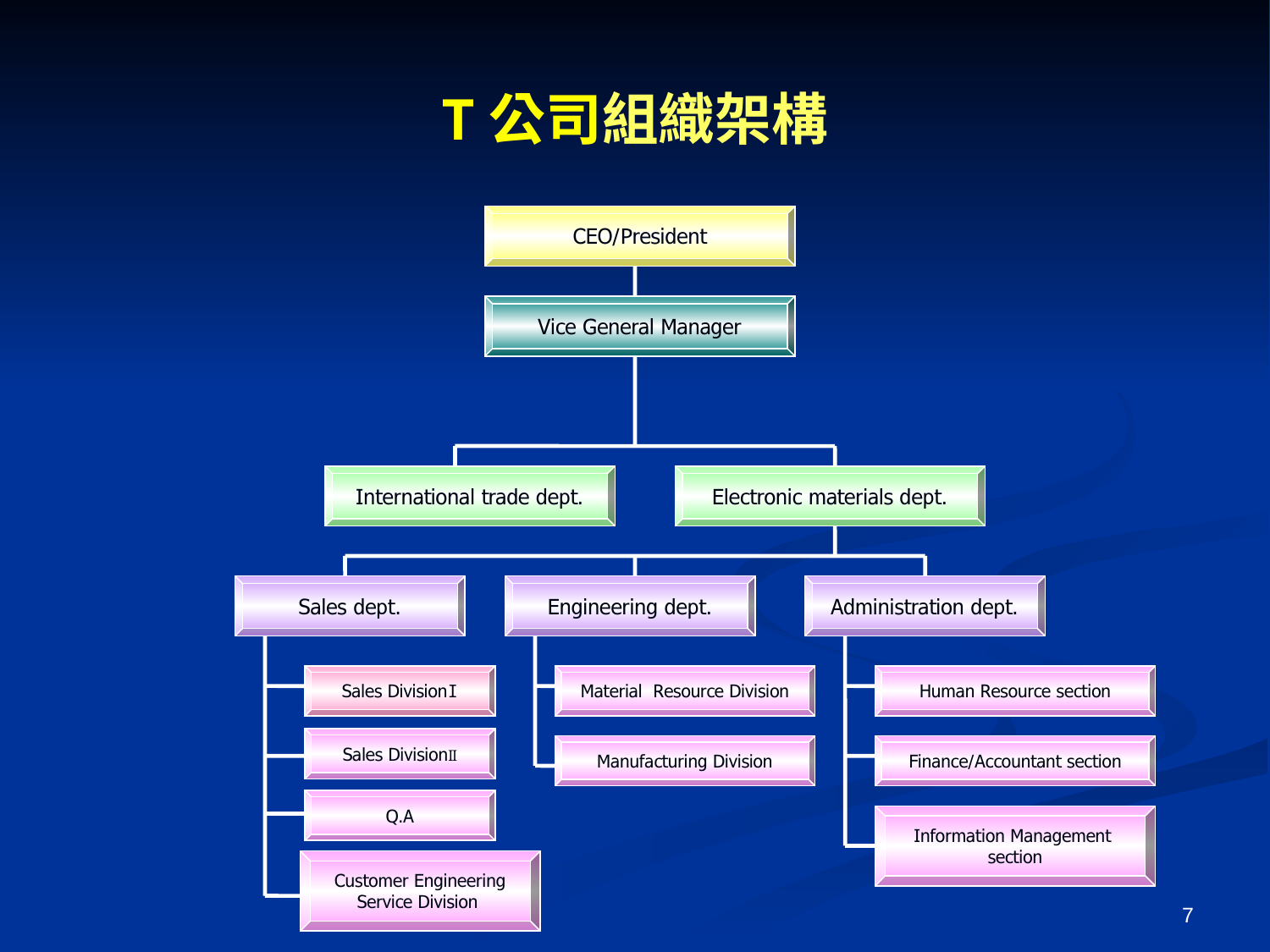

# T公司組織架構
CEO/President

Vice General Manager

International trade dept.
Electronic materials dept.

Sales dept.
Engineering dept.
Administration dept.

Sales DivisionІ
Material  Resource Division
Human Resource section

Sales DivisionⅡ
Manufacturing Division
Finance/Accountant section

Q.A
Information Management
section

Customer Engineering
Service Division
7